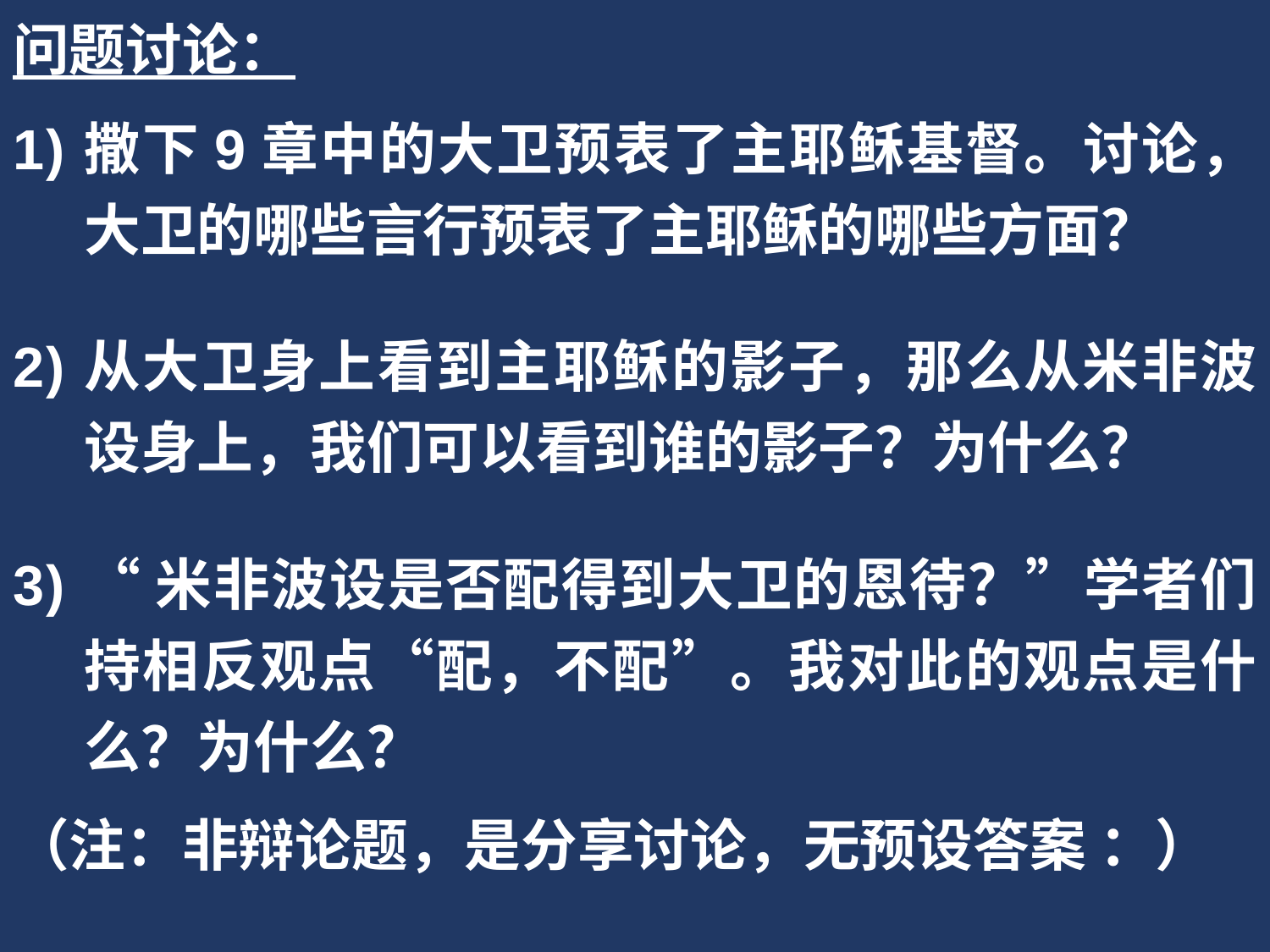

问题讨论：
撒下9章中的大卫预表了主耶稣基督。讨论，大卫的哪些言行预表了主耶稣的哪些方面？

从大卫身上看到主耶稣的影子，那么从米非波设身上，我们可以看到谁的影子？为什么？

“米非波设是否配得到大卫的恩待？”学者们持相反观点“配，不配”。我对此的观点是什么？为什么？
（注：非辩论题，是分享讨论，无预设答案 ：）